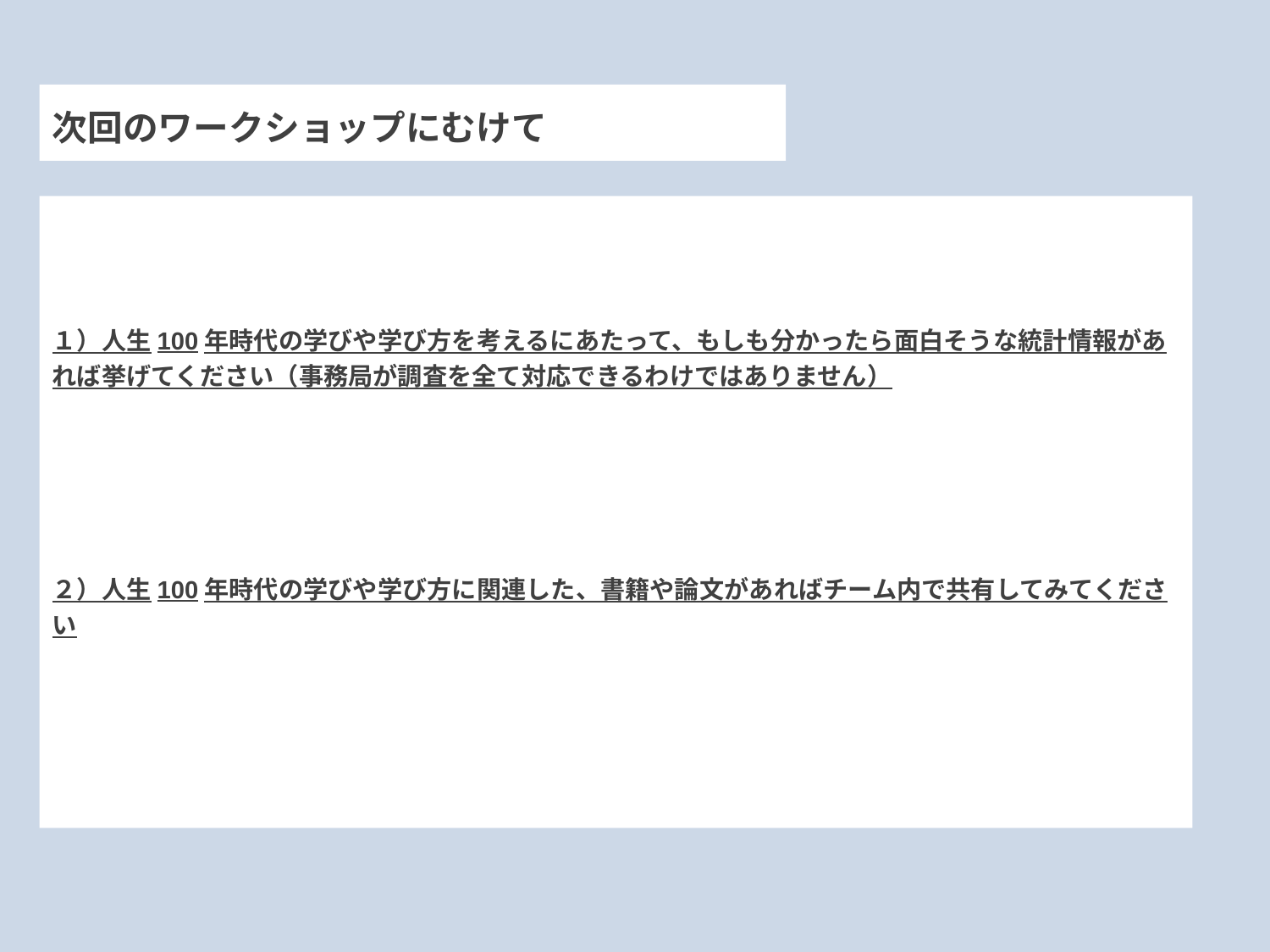

次回のワークショップにむけて
# １）人生100年時代の学びや学び方を考えるにあたって、もしも分かったら面白そうな統計情報があれば挙げてください（事務局が調査を全て対応できるわけではありません） ２）人生100年時代の学びや学び方に関連した、書籍や論文があればチーム内で共有してみてください